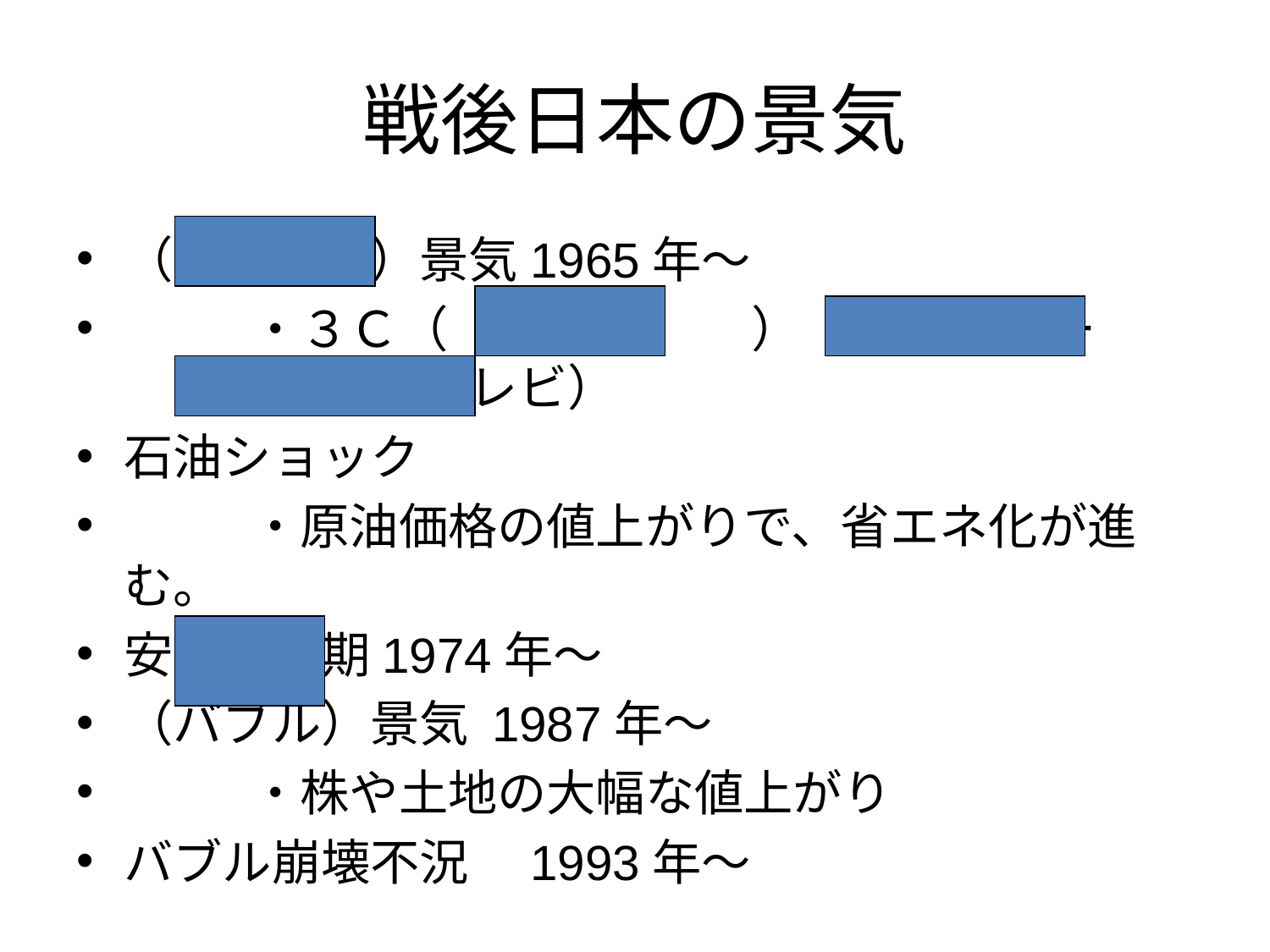

# 戦後日本の景気

（いざなぎ）景気1965年～
	・３Ｃ（	　　車　　）（　クーラー　）（カラーテレビ）
石油ショック
	・原油価格の値上がりで、省エネ化が進む。
安定成長期1974年～
（バブル）景気 1987年～
	・株や土地の大幅な値上がり
バブル崩壊不況　1993年～